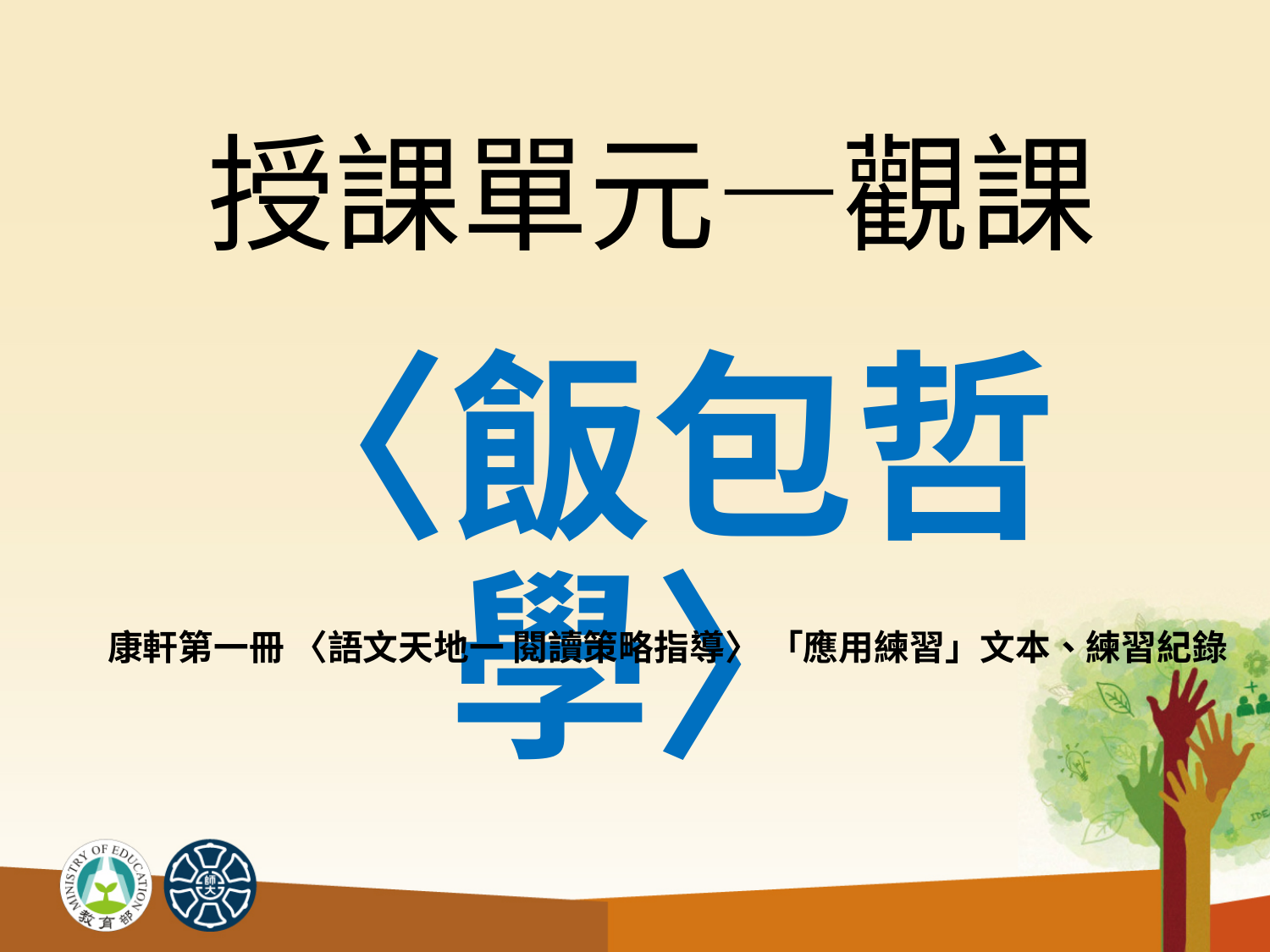

授課單元—觀課
〈飯包哲學〉
康軒第一冊 〈語文天地一 閱讀策略指導〉 「應用練習」文本、練習紀錄